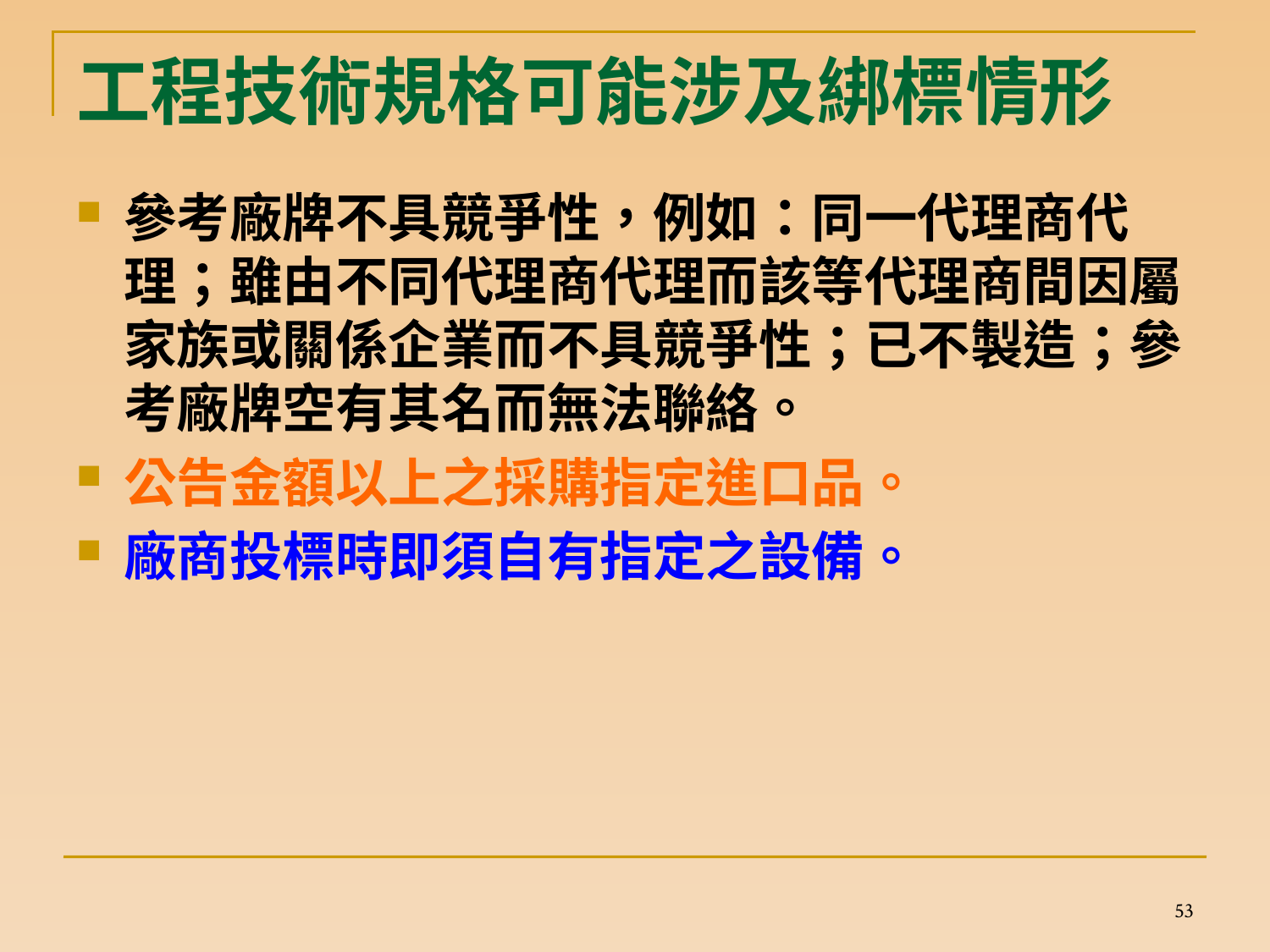

# 工程技術規格可能涉及綁標情形
參考廠牌不具競爭性，例如：同一代理商代理；雖由不同代理商代理而該等代理商間因屬家族或關係企業而不具競爭性；已不製造；參考廠牌空有其名而無法聯絡。
公告金額以上之採購指定進口品。
廠商投標時即須自有指定之設備。
53